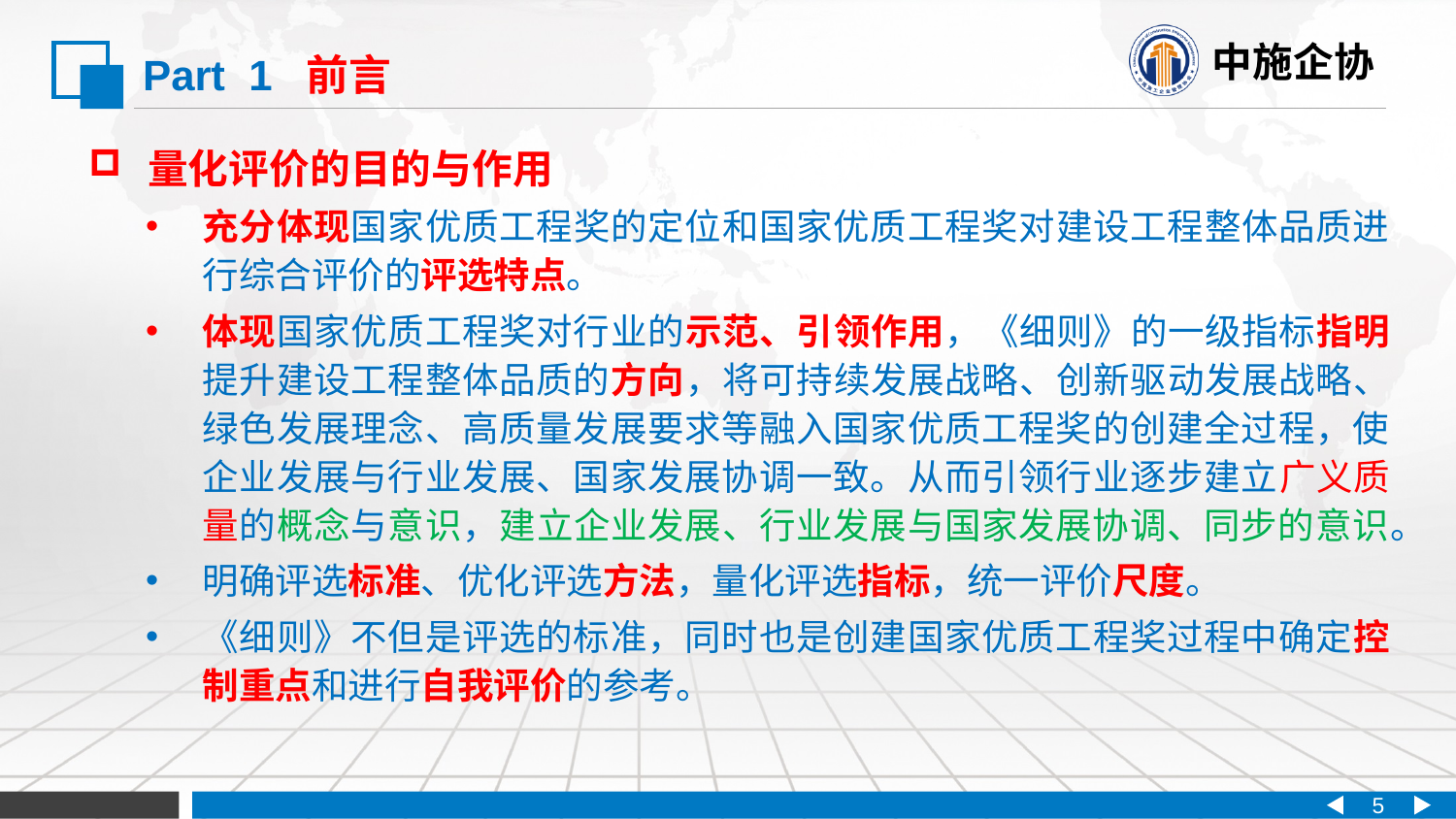

Part  1  前言
  量化评价的目的与作用
充分体现国家优质工程奖的定位和国家优质工程奖对建设工程整体品质进行综合评价的评选特点。
体现国家优质工程奖对行业的示范、引领作用，《细则》的一级指标指明提升建设工程整体品质的方向，将可持续发展战略、创新驱动发展战略、绿色发展理念、高质量发展要求等融入国家优质工程奖的创建全过程，使企业发展与行业发展、国家发展协调一致。从而引领行业逐步建立广义质量的概念与意识，建立企业发展、行业发展与国家发展协调、同步的意识。
明确评选标准、优化评选方法，量化评选指标，统一评价尺度。
《细则》不但是评选的标准，同时也是创建国家优质工程奖过程中确定控制重点和进行自我评价的参考。